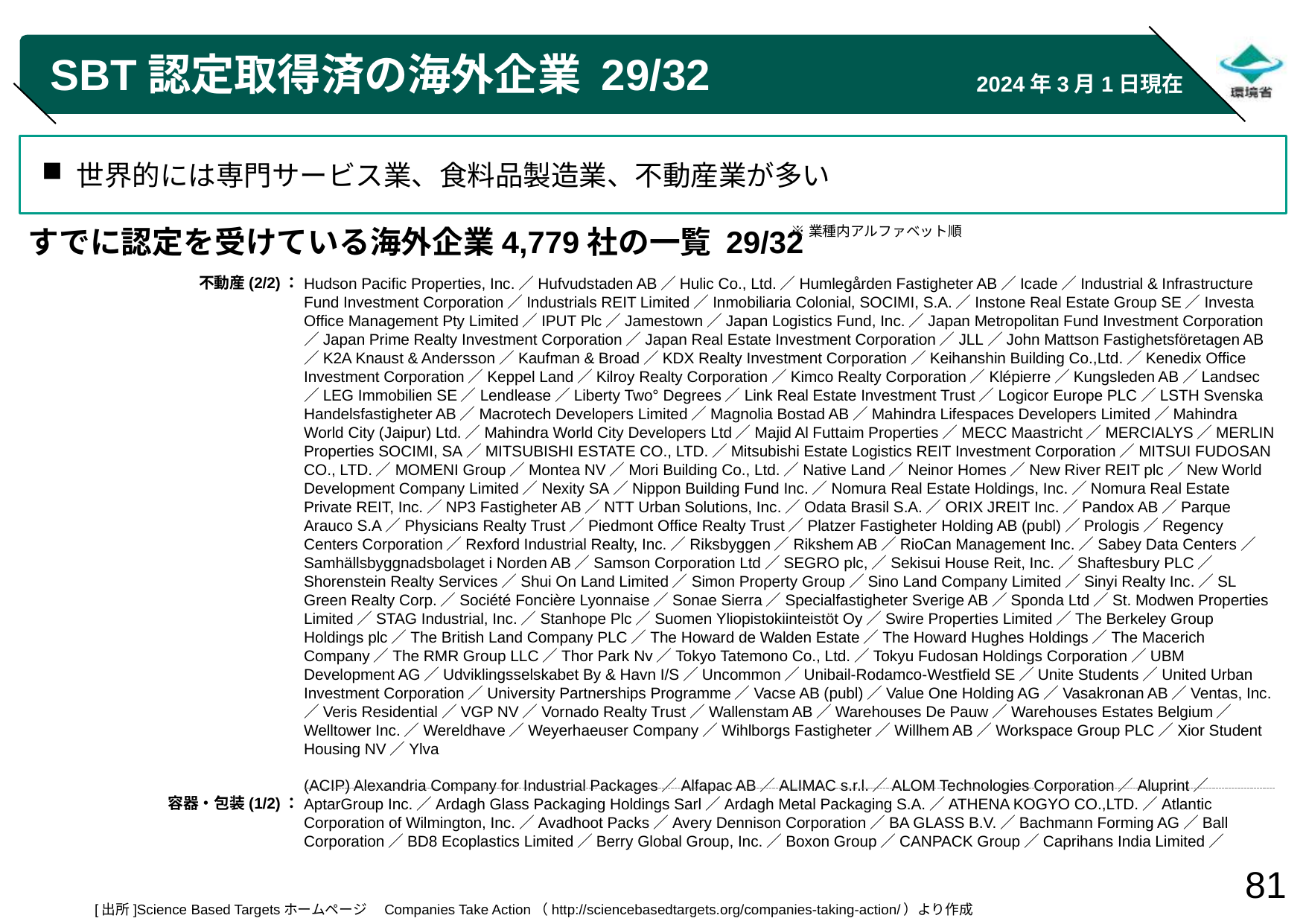

# SBT認定取得済の海外企業 29/32
2024年3月1日現在
世界的には専門サービス業、食料品製造業、不動産業が多い
※業種内アルファベット順
すでに認定を受けている海外企業4,779社の一覧 29/32
不動産(2/2)：

容器・包装(1/2)：

Hudson Pacific Properties, Inc.／Hufvudstaden AB／Hulic Co., Ltd.／Humlegården Fastigheter AB／Icade／Industrial & Infrastructure Fund Investment Corporation／Industrials REIT Limited／Inmobiliaria Colonial, SOCIMI, S.A.／Instone Real Estate Group SE／Investa Office Management Pty Limited／IPUT Plc／Jamestown／Japan Logistics Fund, Inc.／Japan Metropolitan Fund Investment Corporation／Japan Prime Realty Investment Corporation／Japan Real Estate Investment Corporation／JLL／John Mattson Fastighetsföretagen AB／K2A Knaust & Andersson／Kaufman & Broad／KDX Realty Investment Corporation／Keihanshin Building Co.,Ltd.／Kenedix Office Investment Corporation／Keppel Land／Kilroy Realty Corporation／Kimco Realty Corporation／Klépierre／Kungsleden AB／Landsec／LEG Immobilien SE／Lendlease／Liberty Two° Degrees／Link Real Estate Investment Trust／Logicor Europe PLC／LSTH Svenska Handelsfastigheter AB／Macrotech Developers Limited／Magnolia Bostad AB／Mahindra Lifespaces Developers Limited／Mahindra World City (Jaipur) Ltd.／Mahindra World City Developers Ltd／Majid Al Futtaim Properties／MECC Maastricht／MERCIALYS／MERLIN Properties SOCIMI, SA／MITSUBISHI ESTATE CO., LTD.／Mitsubishi Estate Logistics REIT Investment Corporation／MITSUI FUDOSAN CO., LTD.／MOMENI Group／Montea NV／Mori Building Co., Ltd.／Native Land／Neinor Homes／New River REIT plc／New World Development Company Limited／Nexity SA／Nippon Building Fund Inc.／Nomura Real Estate Holdings, Inc.／Nomura Real Estate Private REIT, Inc.／NP3 Fastigheter AB／NTT Urban Solutions, Inc.／Odata Brasil S.A.／ORIX JREIT Inc.／Pandox AB／Parque Arauco S.A／Physicians Realty Trust／Piedmont Office Realty Trust／Platzer Fastigheter Holding AB (publ)／Prologis／Regency Centers Corporation／Rexford Industrial Realty, Inc.／Riksbyggen／Rikshem AB／RioCan Management Inc.／Sabey Data Centers／Samhällsbyggnadsbolaget i Norden AB／Samson Corporation Ltd／SEGRO plc,／Sekisui House Reit, Inc.／Shaftesbury PLC／Shorenstein Realty Services／Shui On Land Limited／Simon Property Group／Sino Land Company Limited／Sinyi Realty Inc.／SL Green Realty Corp.／Société Foncière Lyonnaise／Sonae Sierra／Specialfastigheter Sverige AB／Sponda Ltd／St. Modwen Properties Limited／STAG Industrial, Inc.／Stanhope Plc／Suomen Yliopistokiinteistöt Oy／Swire Properties Limited／The Berkeley Group Holdings plc／The British Land Company PLC／The Howard de Walden Estate／The Howard Hughes Holdings／The Macerich Company／The RMR Group LLC／Thor Park Nv／Tokyo Tatemono Co., Ltd.／Tokyu Fudosan Holdings Corporation／UBM Development AG／Udviklingsselskabet By & Havn I/S／Uncommon／Unibail-Rodamco-Westfield SE／Unite Students／United Urban Investment Corporation／University Partnerships Programme／Vacse AB (publ)／Value One Holding AG／Vasakronan AB／Ventas, Inc.／Veris Residential／VGP NV／Vornado Realty Trust／Wallenstam AB／Warehouses De Pauw／Warehouses Estates Belgium／Welltower Inc.／Wereldhave／Weyerhaeuser Company／Wihlborgs Fastigheter／Willhem AB／Workspace Group PLC／Xior Student Housing NV／Ylva

(ACIP) Alexandria Company for Industrial Packages／Alfapac AB／ALIMAC s.r.l.／ALOM Technologies Corporation／Aluprint／AptarGroup Inc.／Ardagh Glass Packaging Holdings Sarl／Ardagh Metal Packaging S.A.／ATHENA KOGYO CO.,LTD.／Atlantic Corporation of Wilmington, Inc.／Avadhoot Packs／Avery Dennison Corporation／BA GLASS B.V.／Bachmann Forming AG／Ball Corporation／BD8 Ecoplastics Limited／Berry Global Group, Inc.／Boxon Group／CANPACK Group／Caprihans India Limited／
[出所]Science Based Targetsホームページ　Companies Take Action（http://sciencebasedtargets.org/companies-taking-action/）より作成